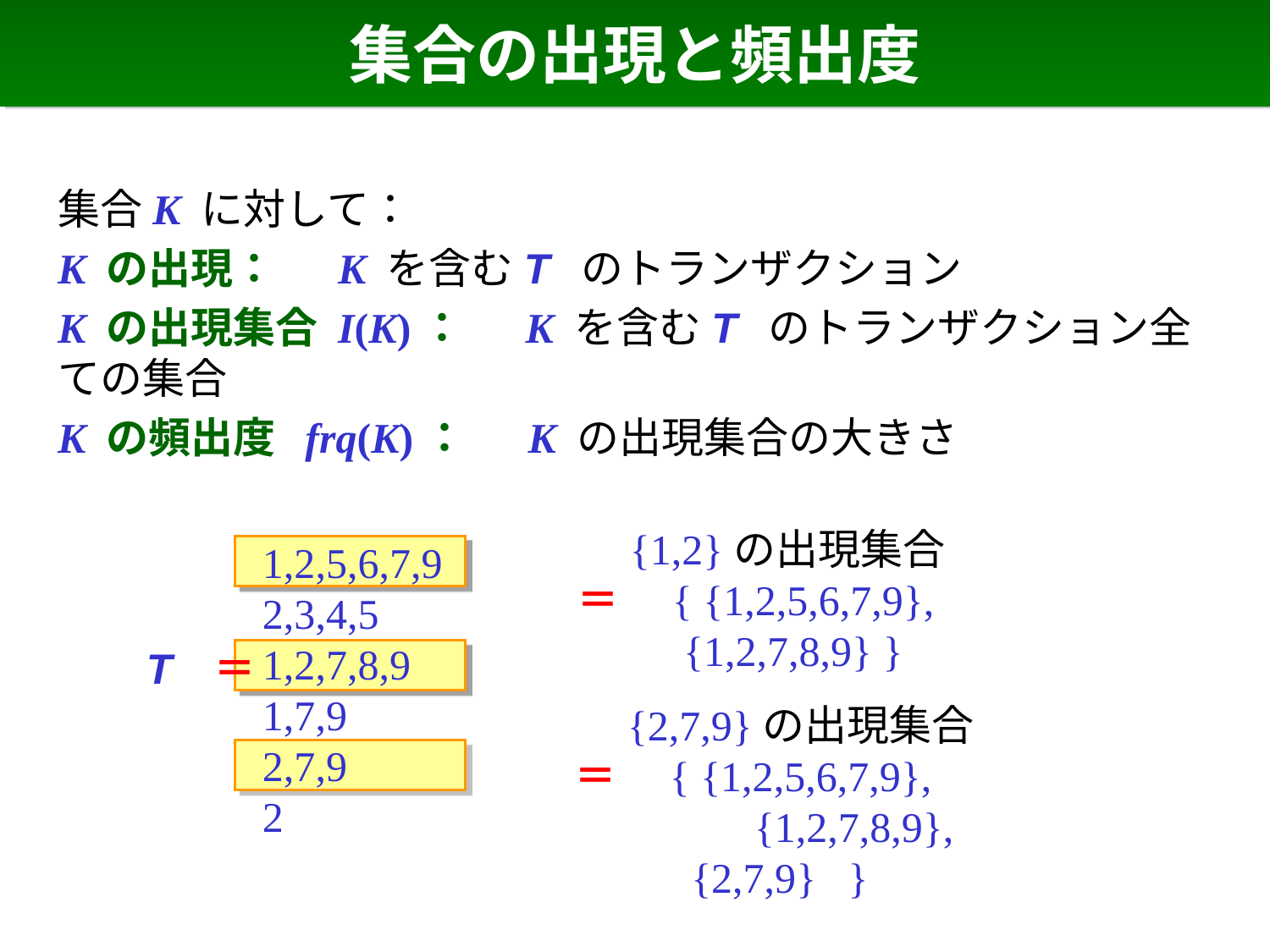

# 集合の出現と頻出度
集合K に対して：
K の出現：　 K を含むT  のトランザクション
K の出現集合 I(K)：　 K を含むT  のトランザクション全ての集合
K の頻出度  frq(K)：　 K の出現集合の大きさ

　{1,2}の出現集合
＝　{ {1,2,5,6,7,9},
          {1,2,7,8,9} }
1,2,5,6,7,9
2,3,4,5
1,2,7,8,9
1,7,9
2,7,9
2

T   ＝
　{2,7,9}の出現集合
＝　{ {1,2,5,6,7,9},
　　　　{1,2,7,8,9},
           {2,7,9}   }